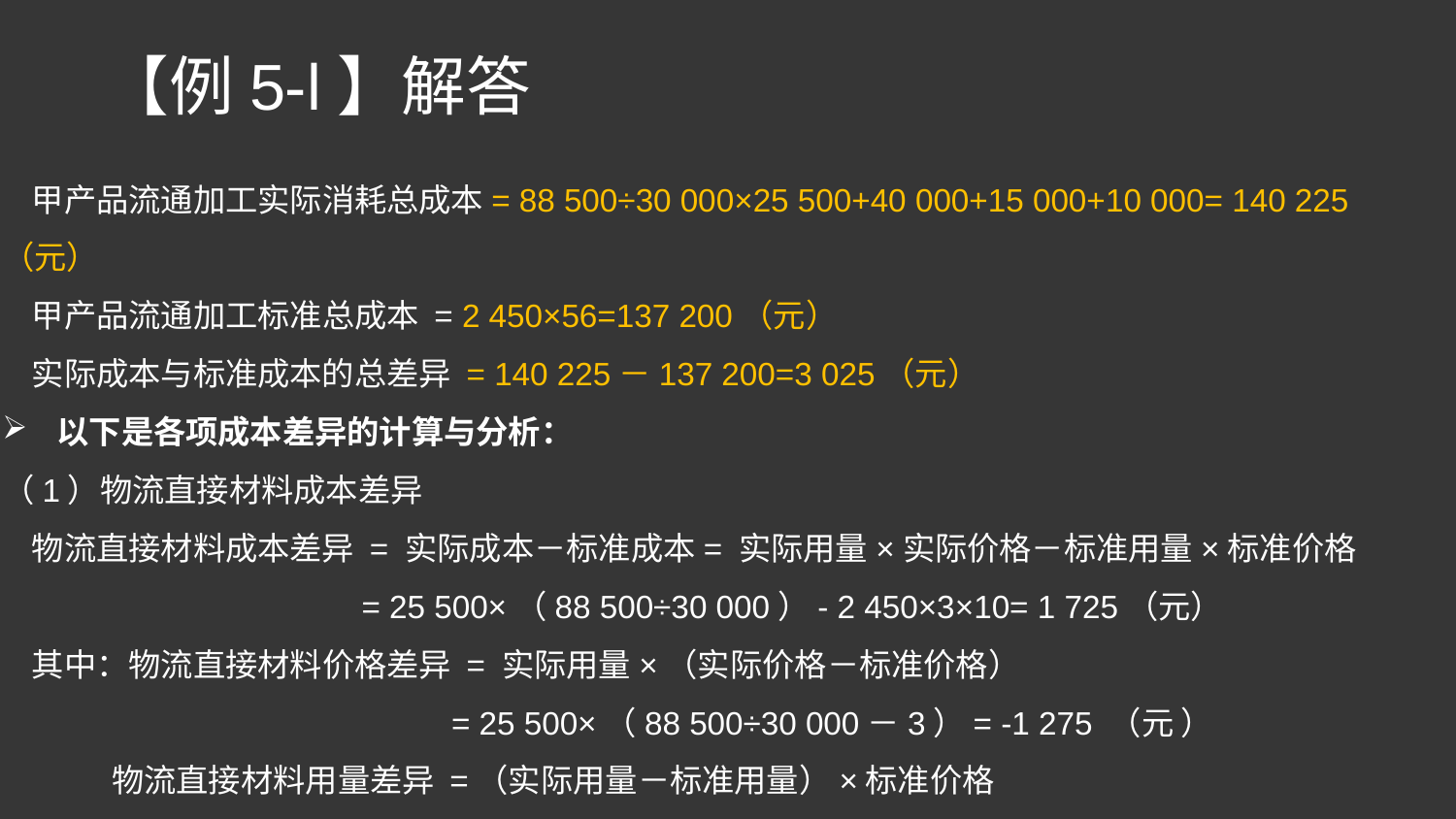

【例5-l】解答
   甲产品流通加工实际消耗总成本= 88 500÷30 000×25 500+40 000+15 000+10 000= 140 225（元）
   甲产品流通加工标准总成本 = 2 450×56=137 200（元）
   实际成本与标准成本的总差异 = 140 225－137 200=3 025（元）
以下是各项成本差异的计算与分析：
（1）物流直接材料成本差异
   物流直接材料成本差异 = 实际成本－标准成本= 实际用量×实际价格－标准用量×标准价格
                                        = 25 500×（88 500÷30 000）- 2 450×3×10= 1 725（元）
   其中：物流直接材料价格差异 = 实际用量×（实际价格－标准价格）
                                                  = 25 500×（88 500÷30 000－3）= -1 275 （元 ）
              物流直接材料用量差异 =（实际用量－标准用量）×标准价格
                                                   =（25 500－2 450×10）×3 = 3 000（元）